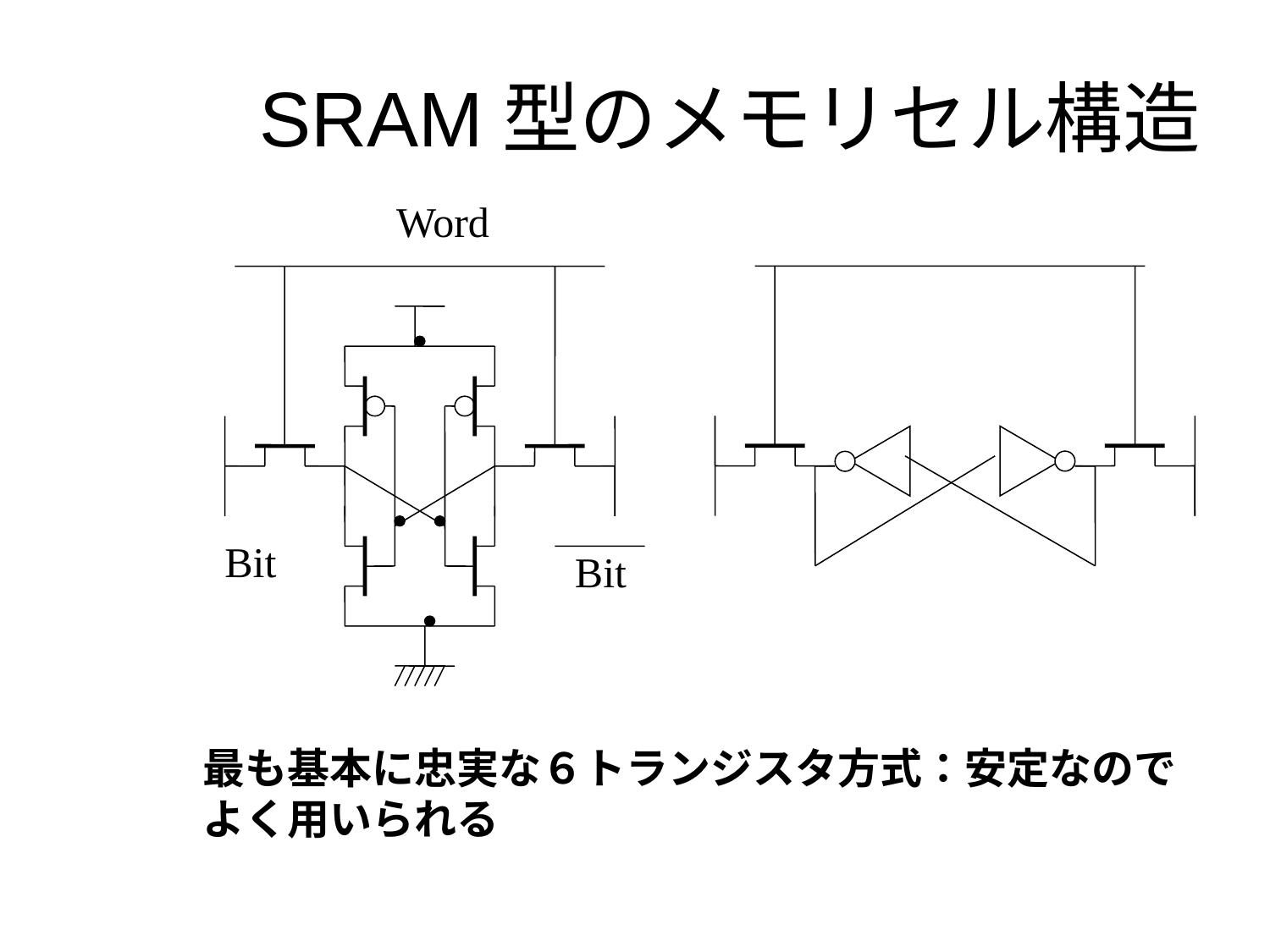

# SRAM型のメモリセル構造
Word

Bit

Bit

最も基本に忠実な６トランジスタ方式：安定なので
よく用いられる